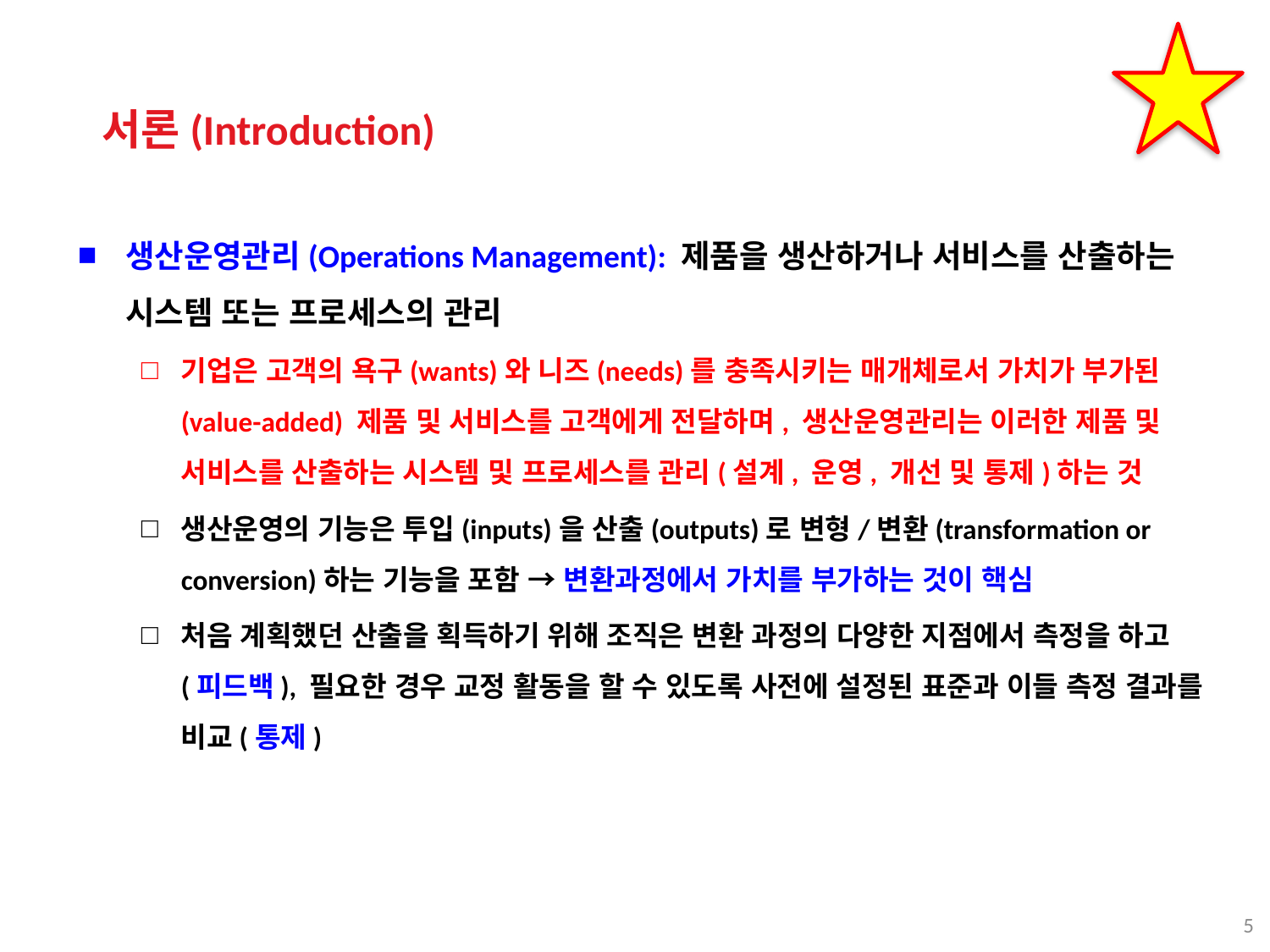

서론(Introduction)
생산운영관리(Operations Management): 제품을 생산하거나 서비스를 산출하는 시스템 또는 프로세스의 관리
기업은 고객의 욕구(wants)와 니즈(needs)를 충족시키는 매개체로서 가치가 부가된(value-added) 제품 및 서비스를 고객에게 전달하며, 생산운영관리는 이러한 제품 및 서비스를 산출하는 시스템 및 프로세스를 관리(설계, 운영, 개선 및 통제)하는 것
생산운영의 기능은 투입(inputs)을 산출(outputs)로 변형/변환(transformation or conversion)하는 기능을 포함 → 변환과정에서 가치를 부가하는 것이 핵심
처음 계획했던 산출을 획득하기 위해 조직은 변환 과정의 다양한 지점에서 측정을 하고(피드백), 필요한 경우 교정 활동을 할 수 있도록 사전에 설정된 표준과 이들 측정 결과를 비교(통제)

5